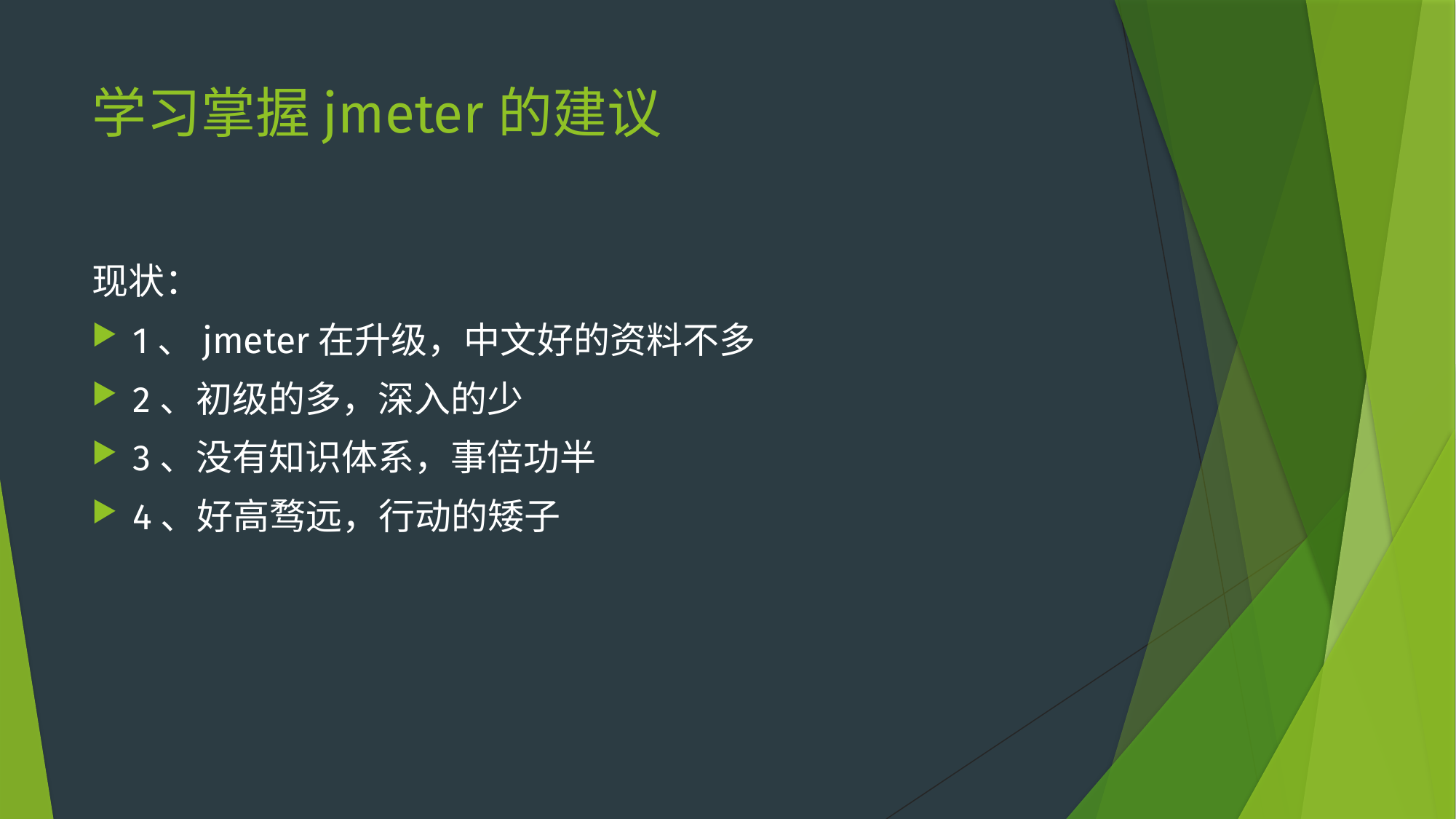

# 学习掌握jmeter的建议
现状：
1、jmeter在升级，中文好的资料不多
2、初级的多，深入的少
3、没有知识体系，事倍功半
4、好高骛远，行动的矮子